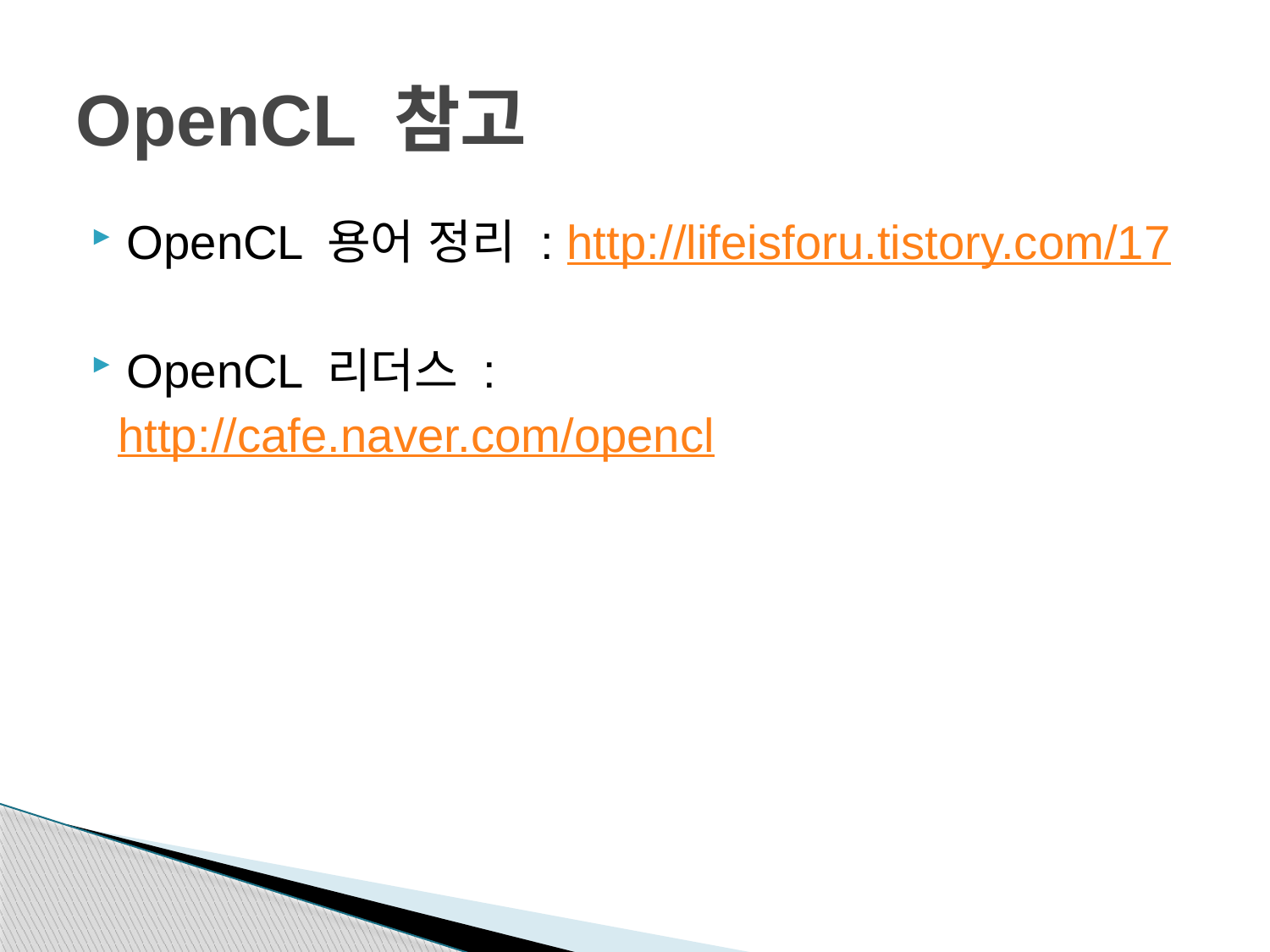

# OpenCL 참고
OpenCL 용어 정리 : http://lifeisforu.tistory.com/17

OpenCL 리더스 :
  http://cafe.naver.com/opencl